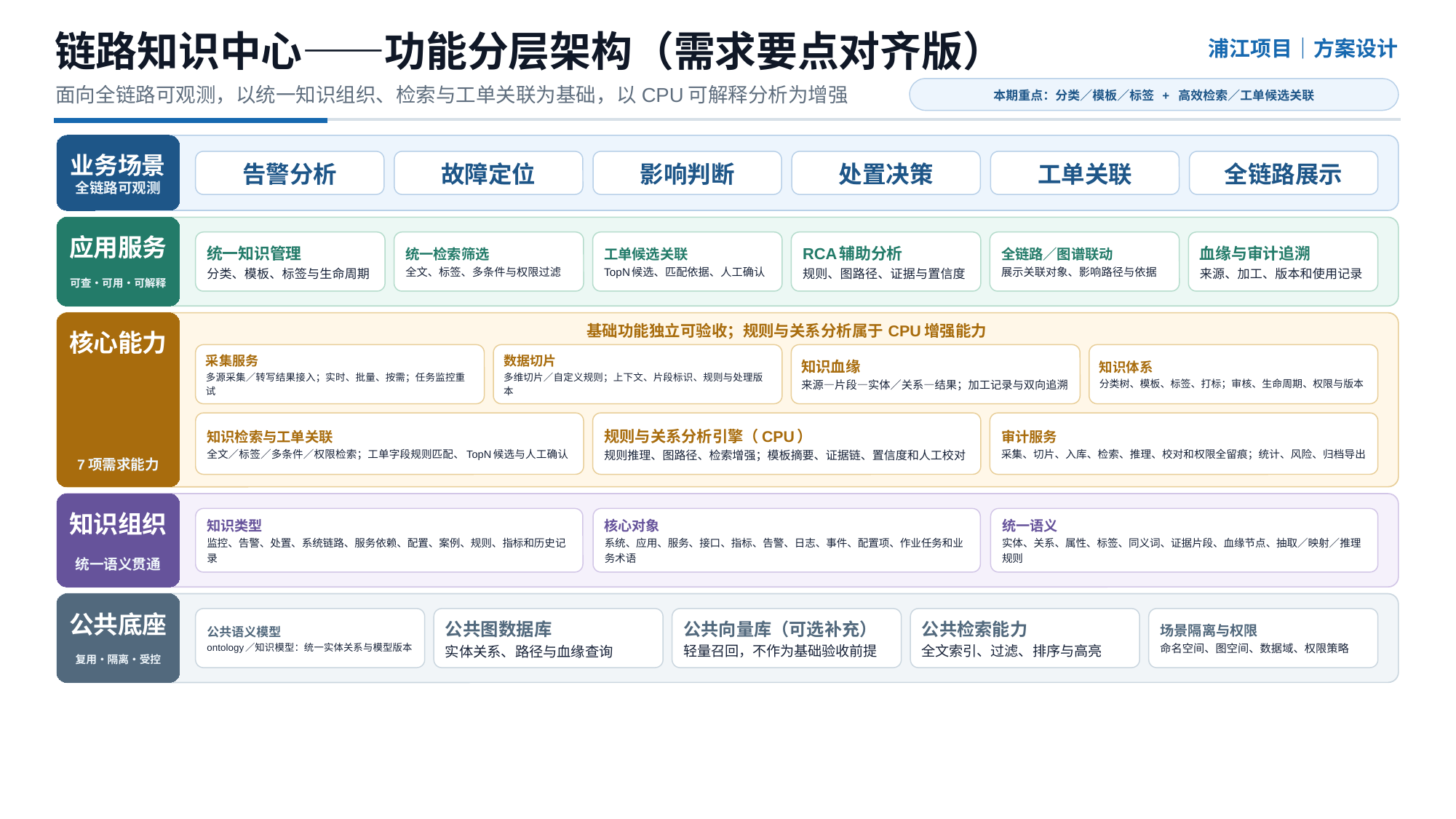

链路知识中心——功能分层架构（需求要点对齐版）
浦江项目｜方案设计
面向全链路可观测，以统一知识组织、检索与工单关联为基础，以CPU可解释分析为增强
本期重点：分类／模板／标签  +  高效检索／工单候选关联

业务场景
告警分析
故障定位
影响判断
处置决策
工单关联
全链路展示
全链路可观测

应用服务
统一知识管理
分类、模板、标签与生命周期
统一检索筛选
全文、标签、多条件与权限过滤
工单候选关联
TopN候选、匹配依据、人工确认
RCA辅助分析
规则、图路径、证据与置信度
全链路／图谱联动
展示关联对象、影响路径与依据
血缘与审计追溯
来源、加工、版本和使用记录
可查・可用・可解释

基础功能独立可验收；规则与关系分析属于CPU增强能力
核心能力
采集服务
多源采集／转写结果接入；实时、批量、按需；任务监控重试
数据切片
多维切片／自定义规则；上下文、片段标识、规则与处理版本
知识血缘
来源—片段—实体／关系—结果；加工记录与双向追溯
知识体系
分类树、模板、标签、打标；审核、生命周期、权限与版本
知识检索与工单关联
全文／标签／多条件／权限检索；工单字段规则匹配、TopN候选与人工确认
规则与关系分析引擎（CPU）
规则推理、图路径、检索增强；模板摘要、证据链、置信度和人工校对
审计服务
采集、切片、入库、检索、推理、校对和权限全留痕；统计、风险、归档导出
7项需求能力

知识组织
知识类型
监控、告警、处置、系统链路、服务依赖、配置、案例、规则、指标和历史记录
核心对象
系统、应用、服务、接口、指标、告警、日志、事件、配置项、作业任务和业务术语
统一语义
实体、关系、属性、标签、同义词、证据片段、血缘节点、抽取／映射／推理规则
统一语义贯通

公共底座
公共语义模型
ontology／知识模型：统一实体关系与模型版本
公共图数据库
实体关系、路径与血缘查询
公共向量库（可选补充）
轻量召回，不作为基础验收前提
公共检索能力
全文索引、过滤、排序与高亮
场景隔离与权限
命名空间、图空间、数据域、权限策略
复用・隔离・受控